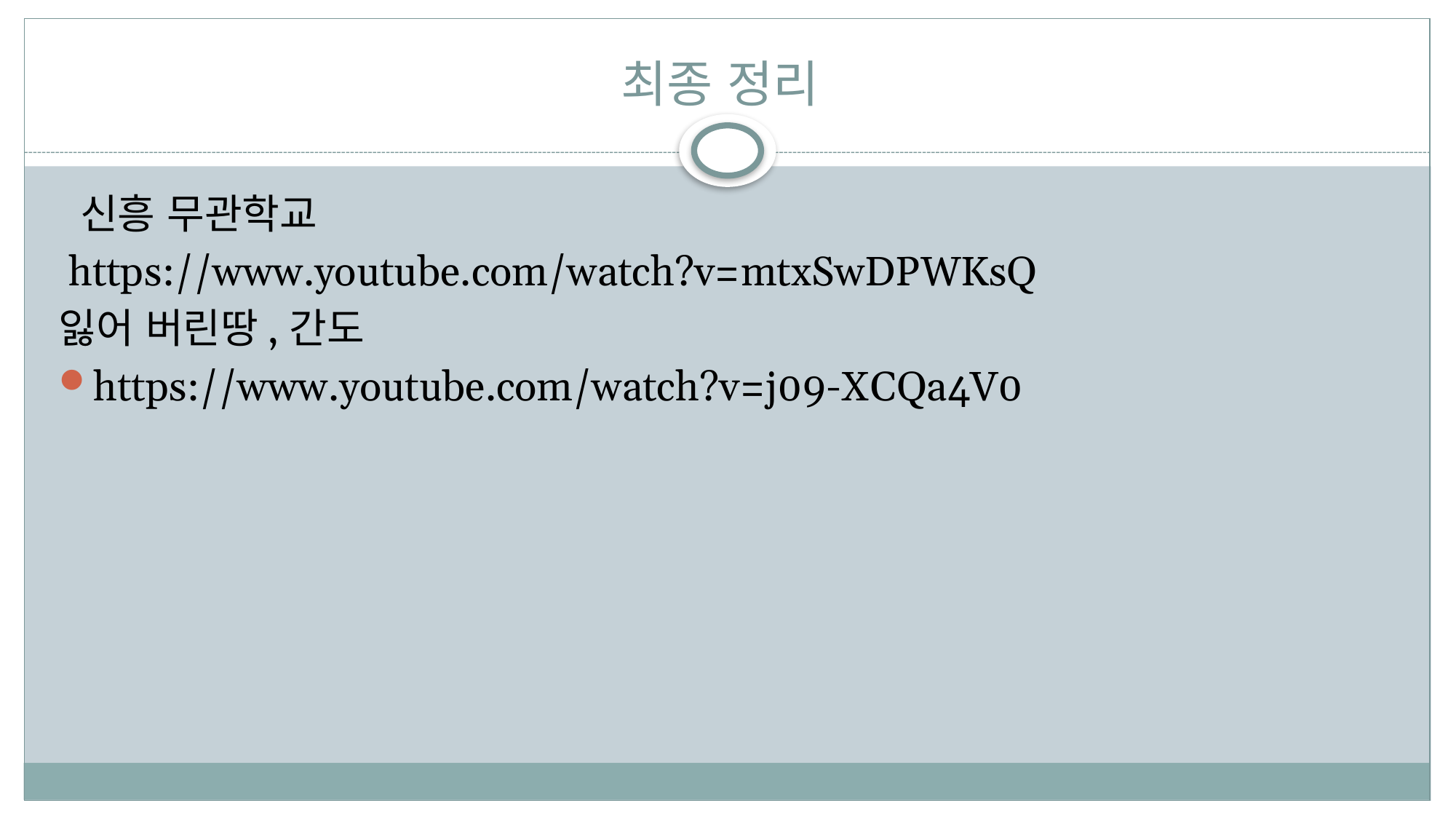

# 최종 정리
 신흥 무관학교
 https://www.youtube.com/watch?v=mtxSwDPWKsQ
잃어 버린땅,간도
https://www.youtube.com/watch?v=j09-XCQa4V0